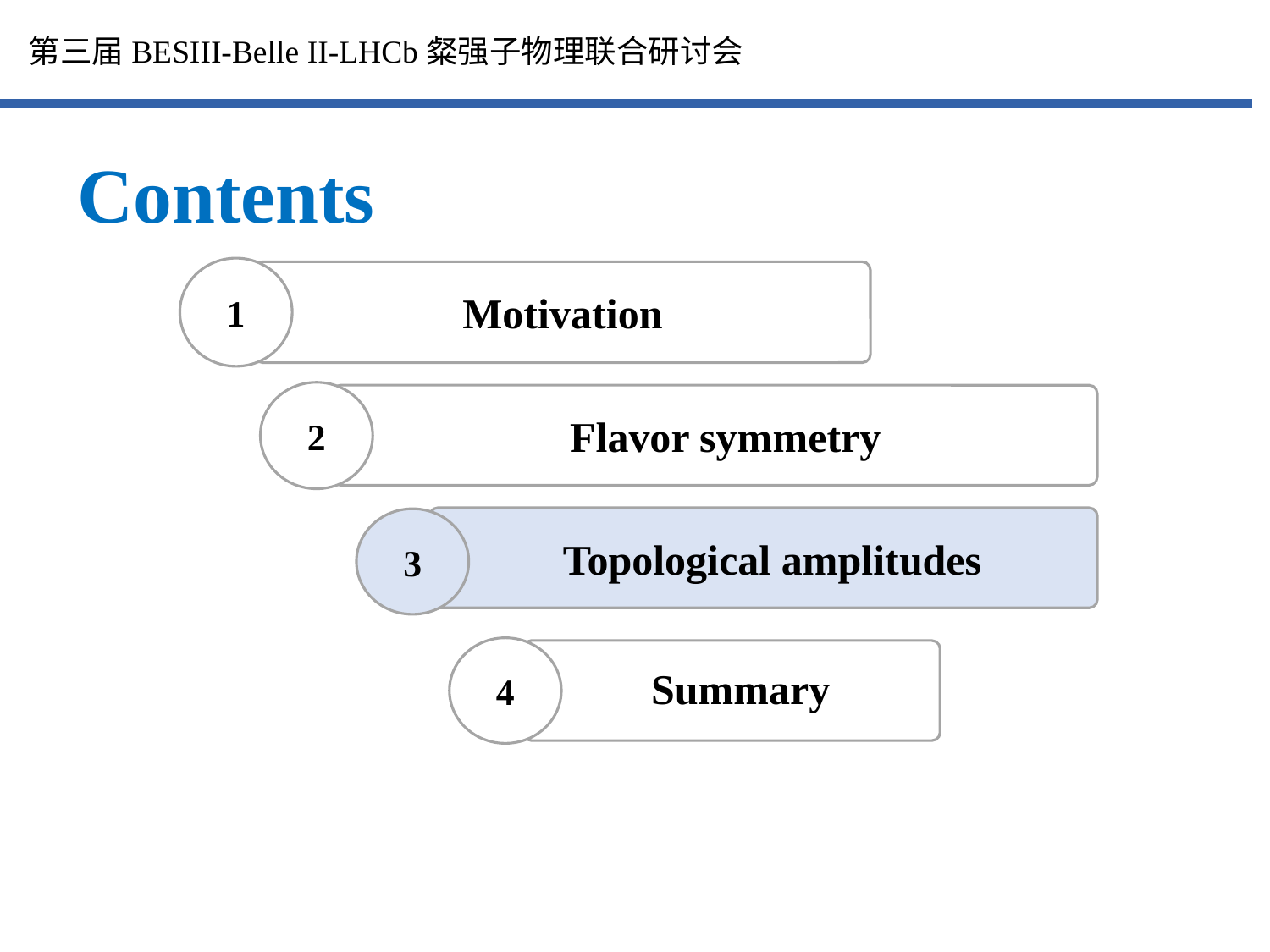

第三届BESIII-Belle II-LHCb粲强子物理联合研讨会
Contents
1
Motivation
2
  Flavor symmetry
  Topological amplitudes
3
4
  Summary